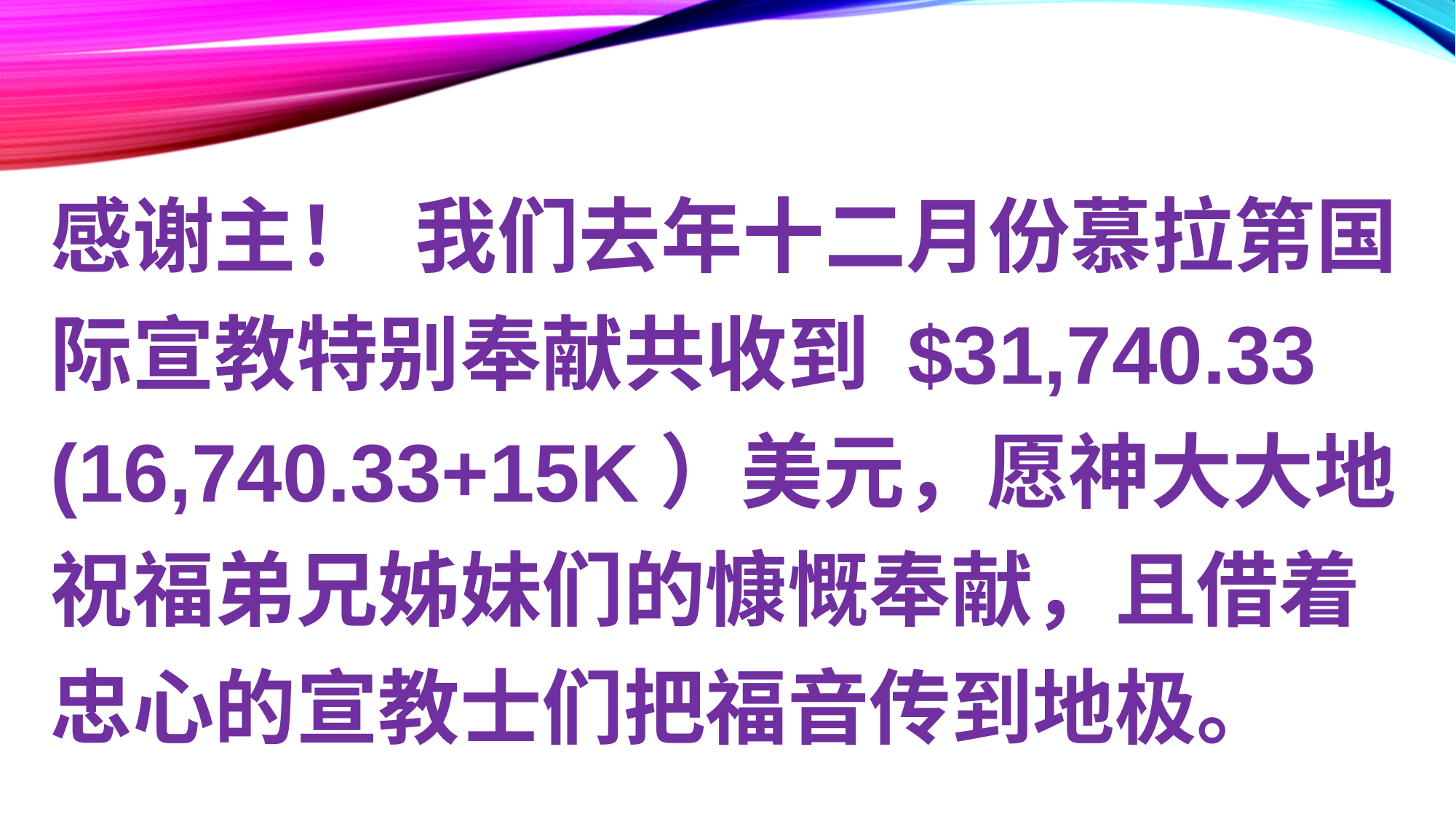

# 感谢主！  我们去年十二月份慕拉第国际宣教特别奉献共收到 $31,740.33  (16,740.33+15K）美元，愿神大大地祝福弟兄姊妹们的慷慨奉献，且借着忠心的宣教士们把福音传到地极。